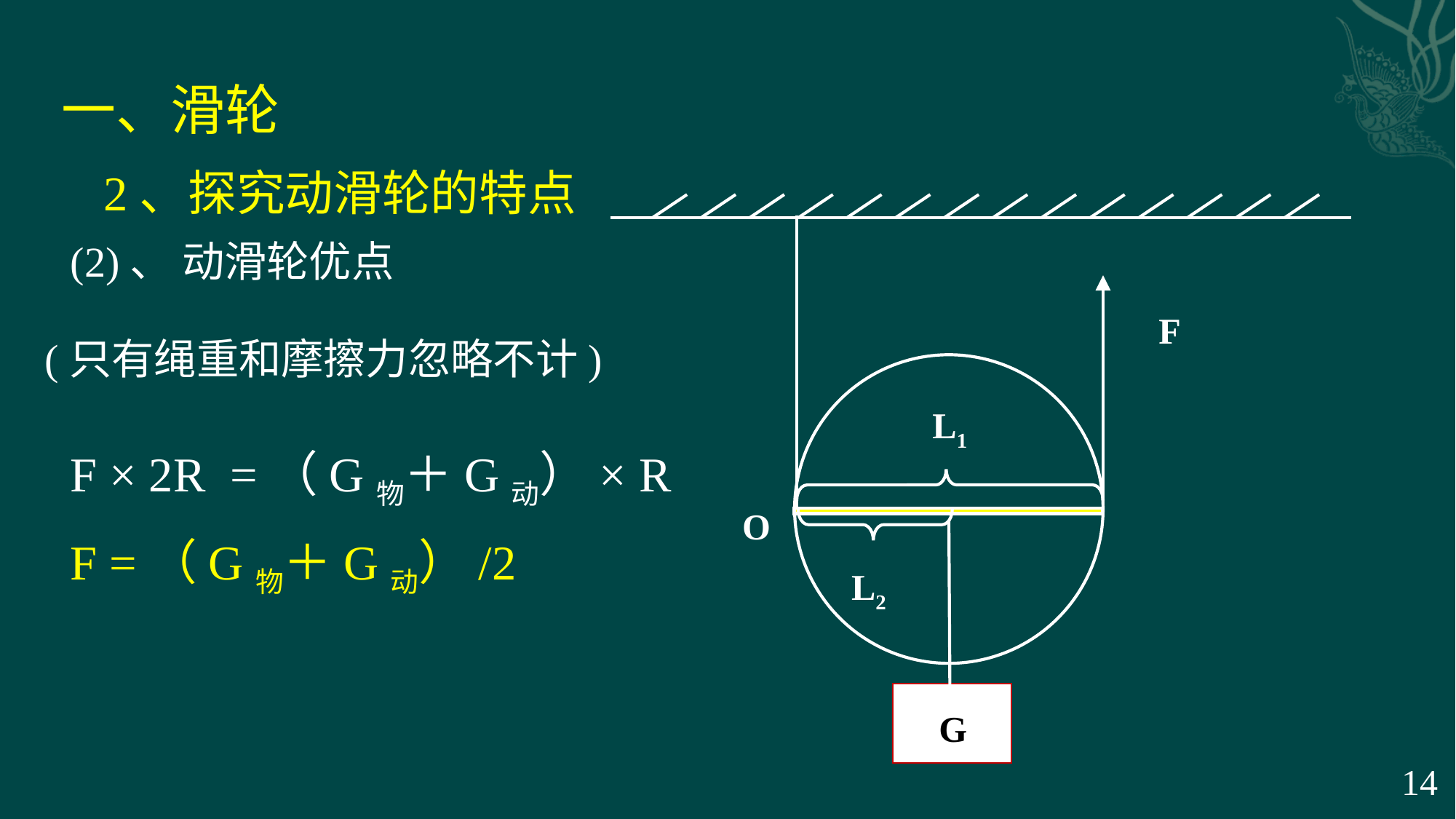

一、滑轮
2、探究动滑轮的特点
(2)、 动滑轮优点
F
(只有绳重和摩擦力忽略不计)

L1
F × 2R  =（G物＋G动）× R

O

F =（G物＋G动）/2
L2

G
14